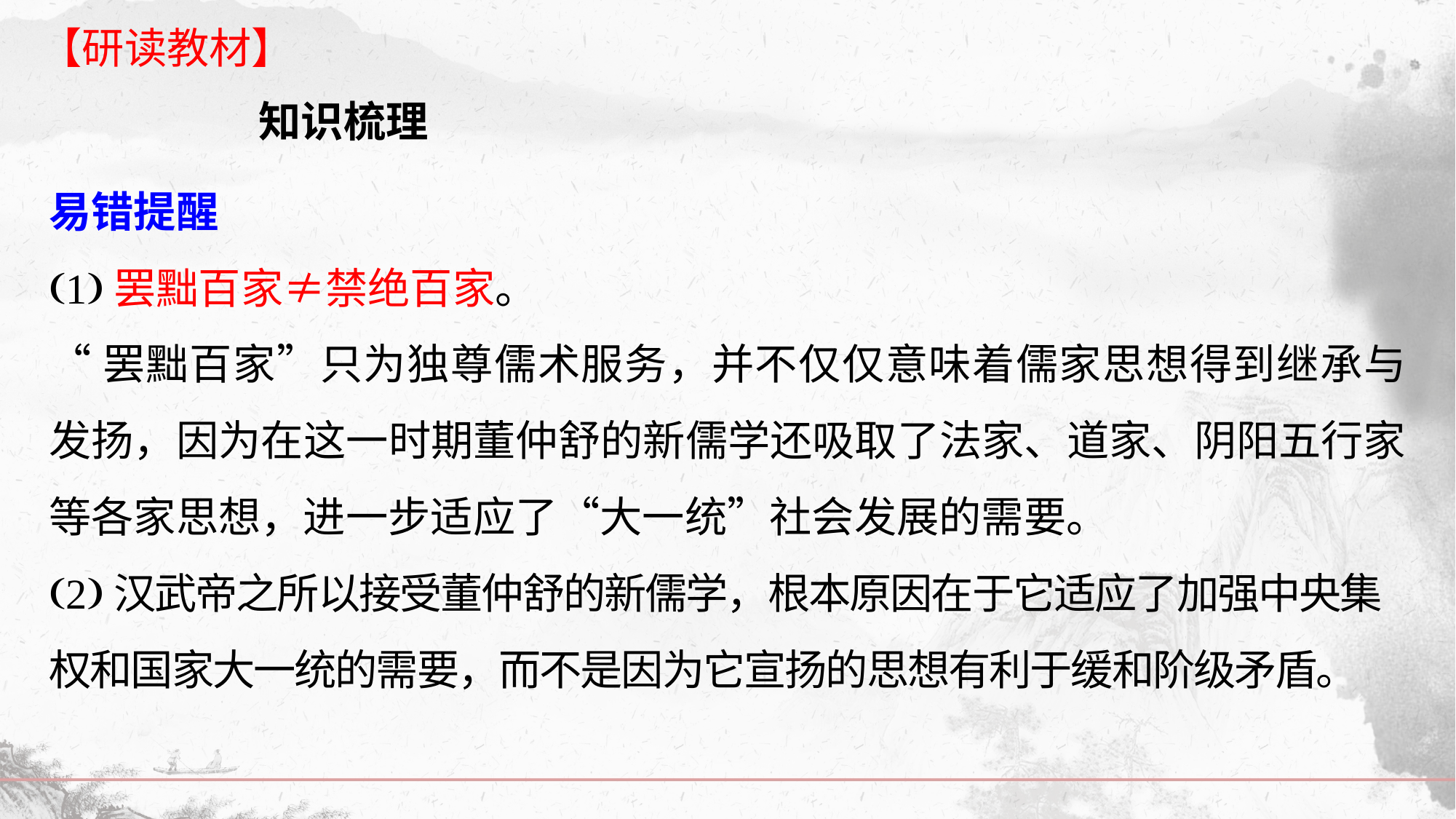

【研读教材】
知识梳理
易错提醒
(1)罢黜百家≠禁绝百家。
“罢黜百家”只为独尊儒术服务，并不仅仅意味着儒家思想得到继承与发扬，因为在这一时期董仲舒的新儒学还吸取了法家、道家、阴阳五行家等各家思想，进一步适应了“大一统”社会发展的需要。
(2)汉武帝之所以接受董仲舒的新儒学，根本原因在于它适应了加强中央集权和国家大一统的需要，而不是因为它宣扬的思想有利于缓和阶级矛盾。